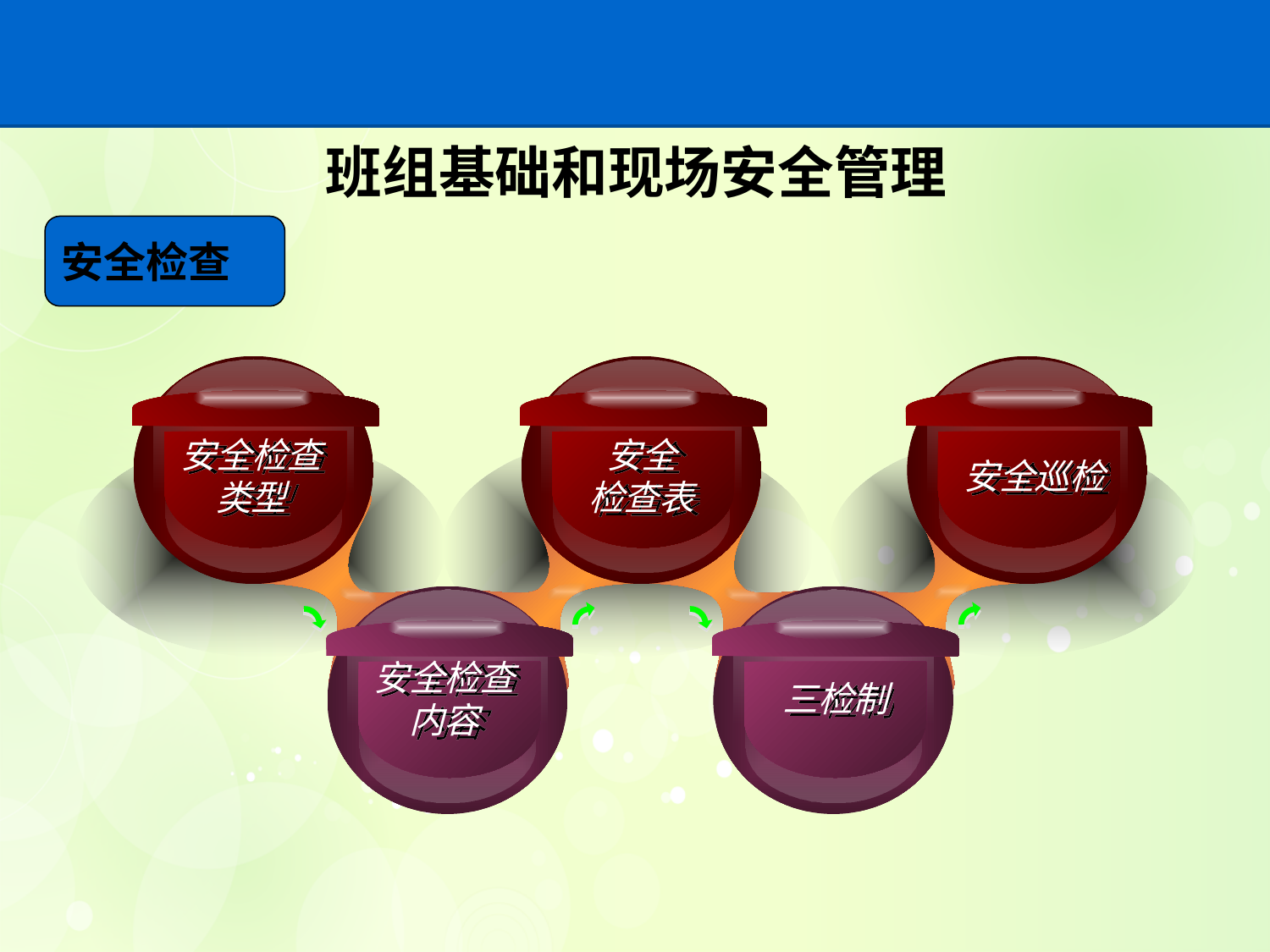

# 班组基础和现场安全管理
安全检查

安全检查
类型
安全
检查表

安全巡检

安全检查
内容
三检制